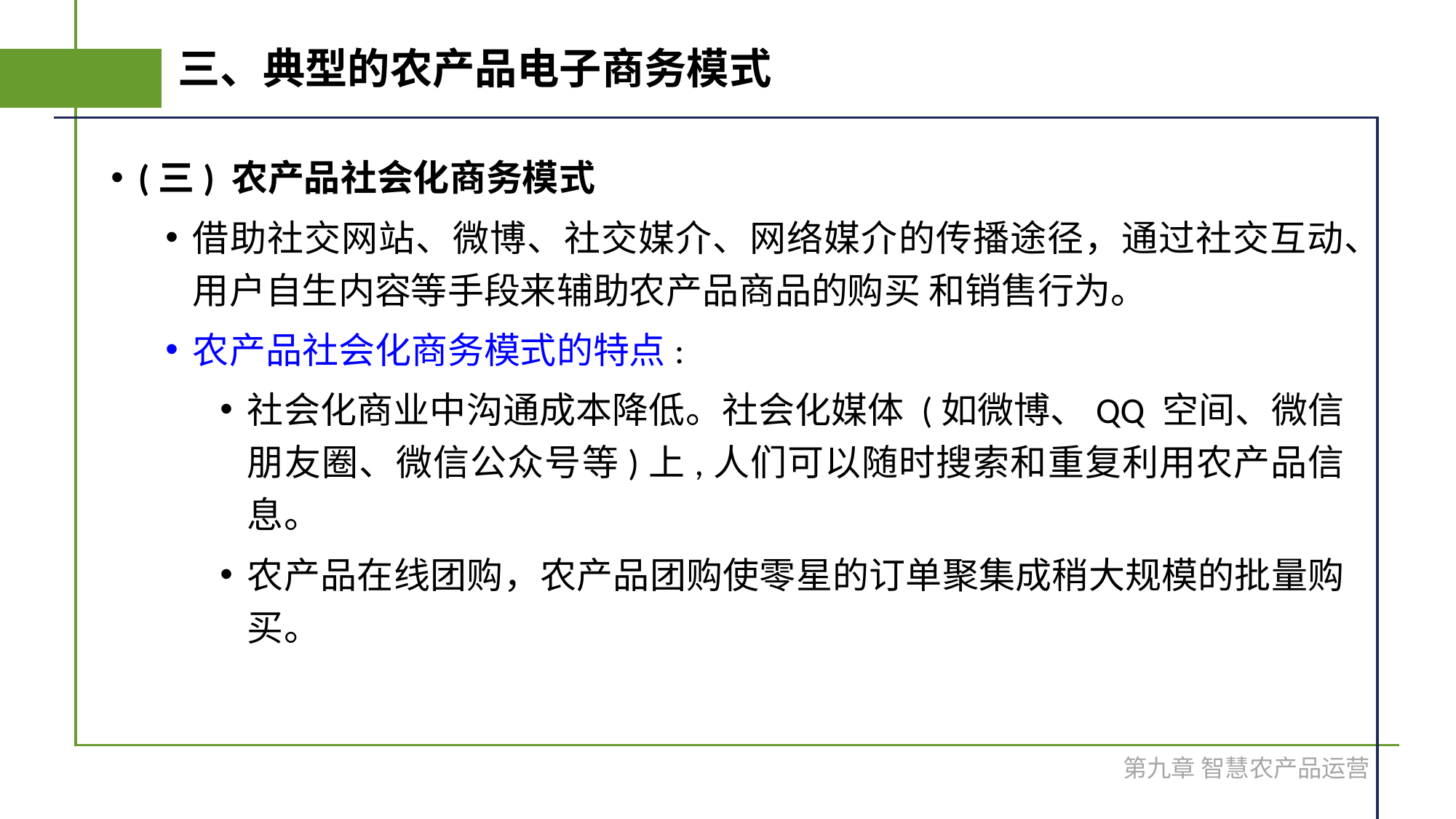

# 三、典型的农产品电子商务模式
(三) 农产品社会化商务模式
借助社交网站、微博、社交媒介、网络媒介的传播途径，通过社交互动、用户自生内容等手段来辅助农产品商品的购买 和销售行为。
农产品社会化商务模式的特点:
社会化商业中沟通成本降低。社会化媒体 (如微博、QQ 空间、微信朋友圈、微信公众号等)上,人们可以随时搜索和重复利用农产品信息。
农产品在线团购，农产品团购使零星的订单聚集成稍大规模的批量购买。
第九章 智慧农产品运营